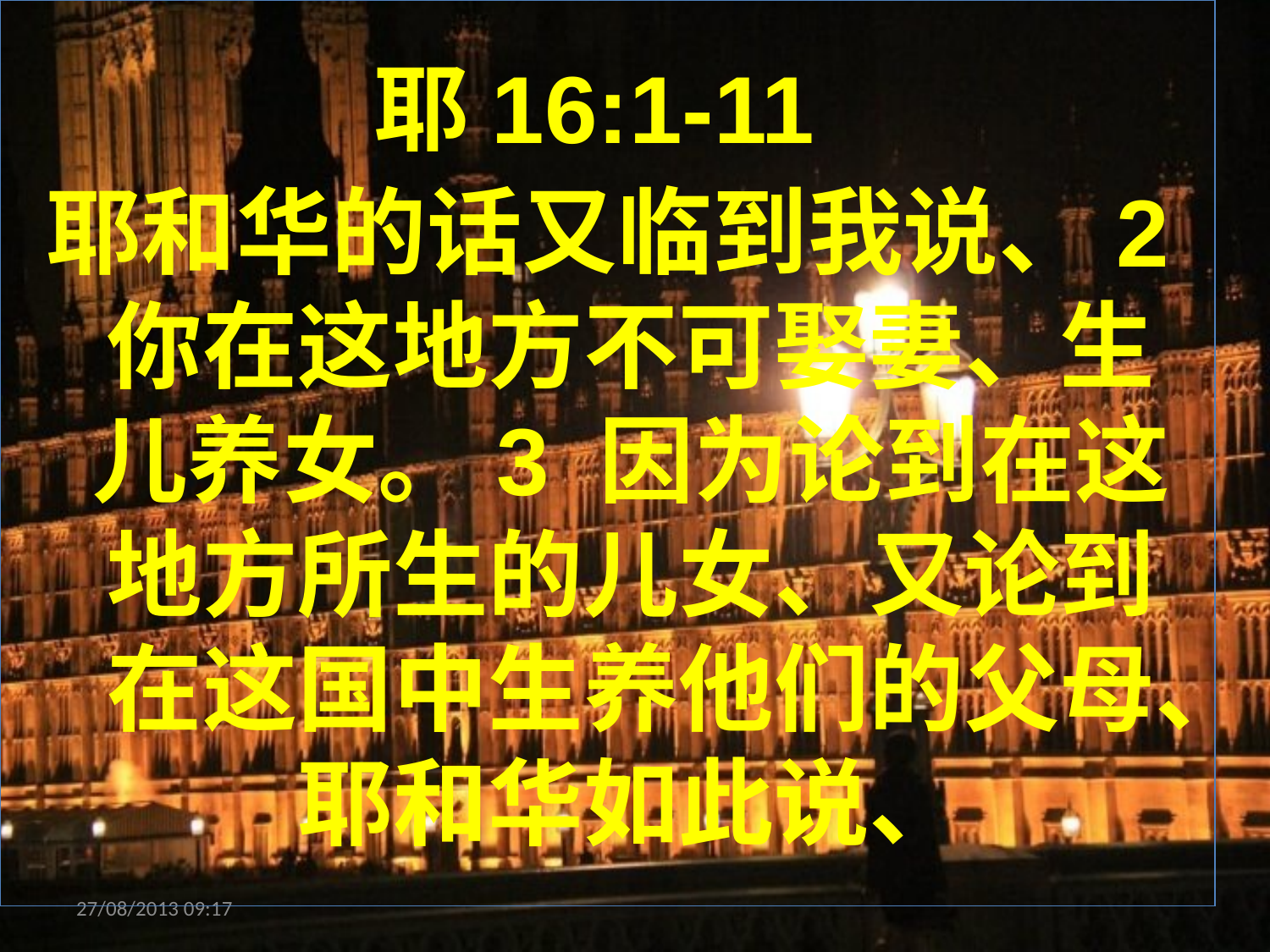

耶16:1-11
耶和华的话又临到我说、2 你在这地方不可娶妻、生儿养女。3 因为论到在这地方所生的儿女、又论到在这国中生养他们的父母、耶和华如此说、
27/08/2013 09:17